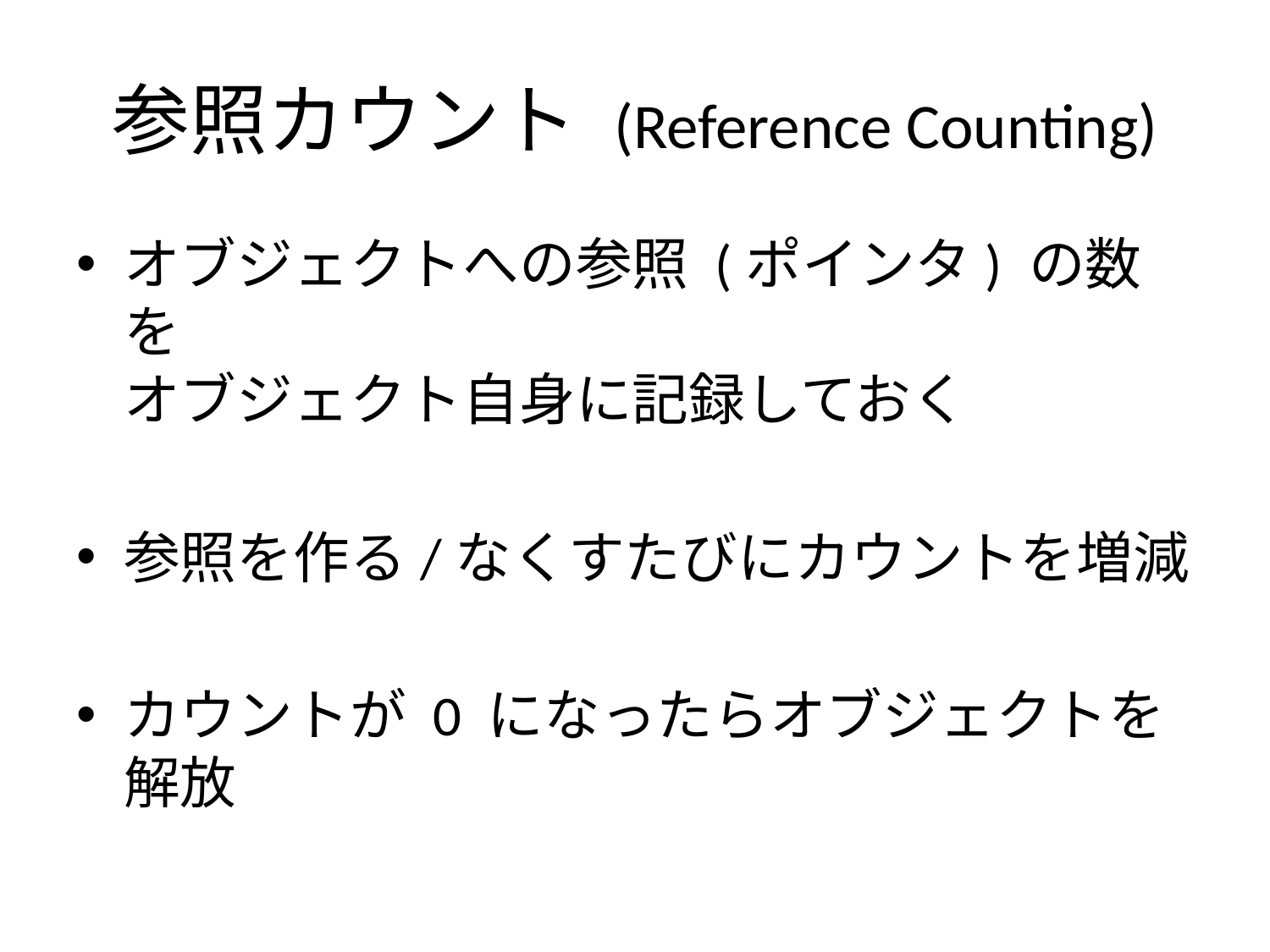

# 参照カウント (Reference Counting)
オブジェクトへの参照 (ポインタ) の数を
オブジェクト自身に記録しておく

参照を作る/なくすたびにカウントを増減

カウントが 0 になったらオブジェクトを解放